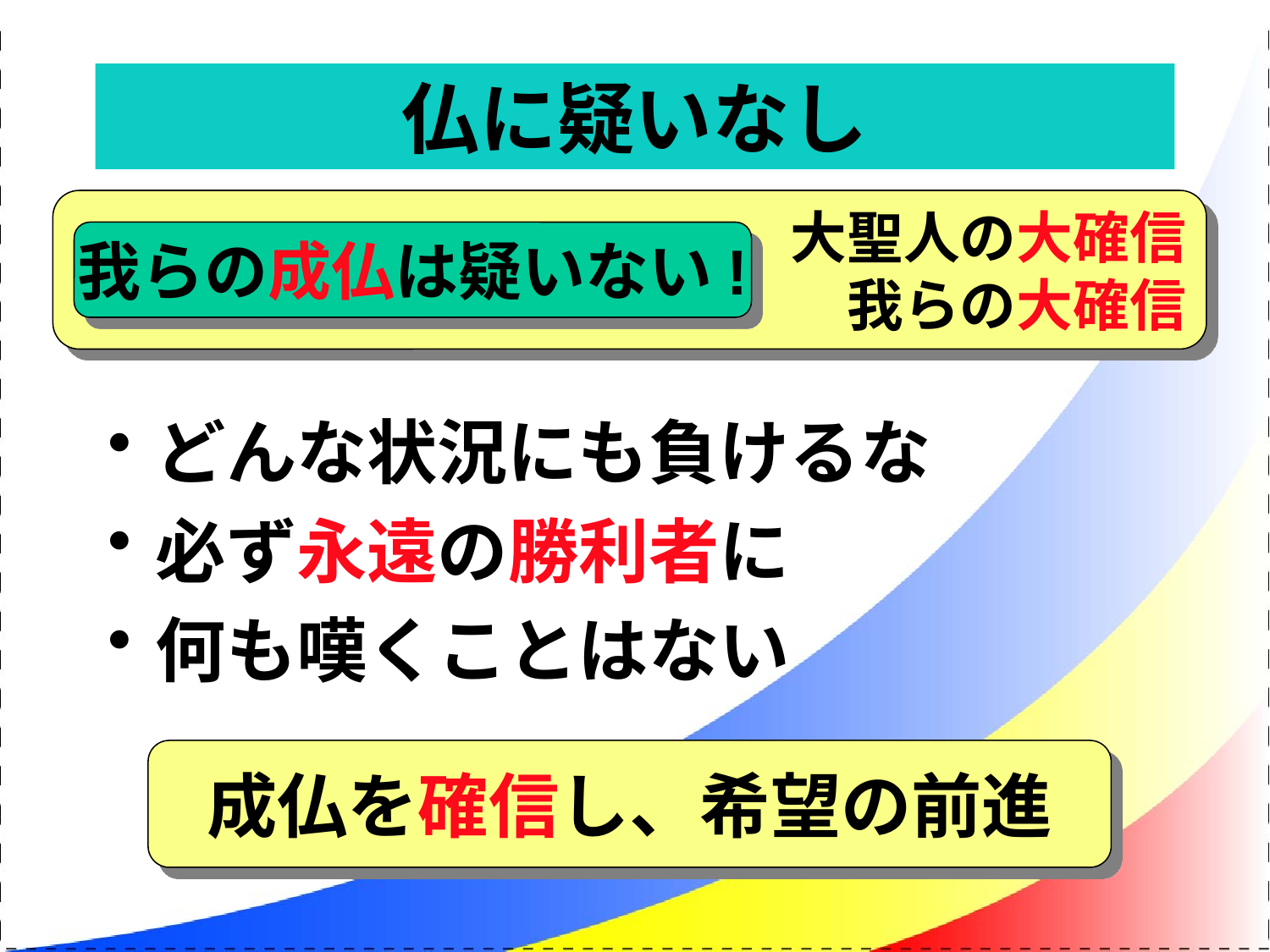

# 仏に疑いなし
大聖人の大確信
我らの大確信
我らの成仏は疑いない!
どんな状況にも負けるな
必ず永遠の勝利者に
何も嘆くことはない
成仏を確信し、希望の前進